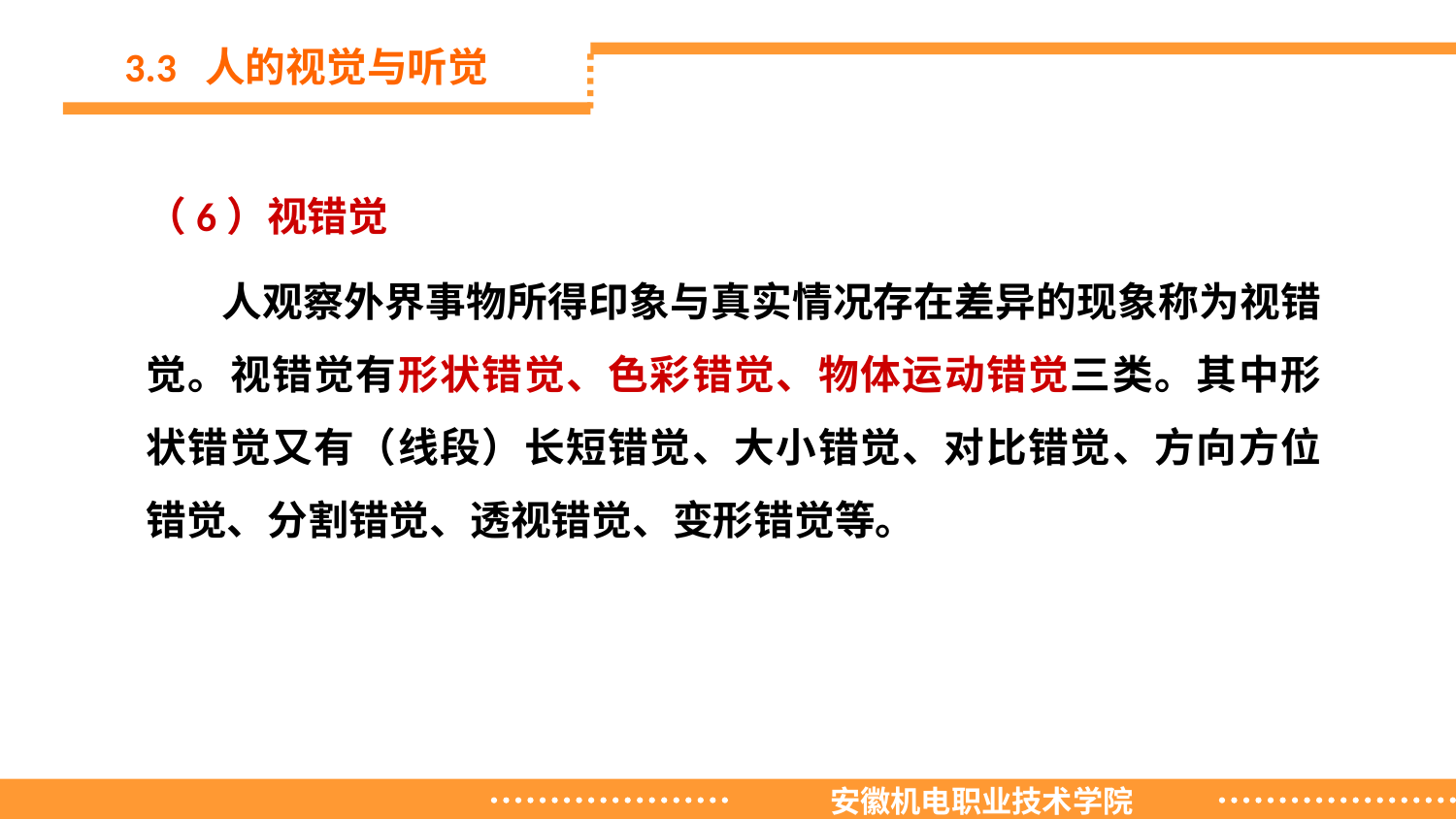

3.3  人的视觉与听觉

（6）视错觉
       人观察外界事物所得印象与真实情况存在差异的现象称为视错觉。视错觉有形状错觉、色彩错觉、物体运动错觉三类。其中形状错觉又有（线段）长短错觉、大小错觉、对比错觉、方向方位错觉、分割错觉、透视错觉、变形错觉等。
安徽机电职业技术学院